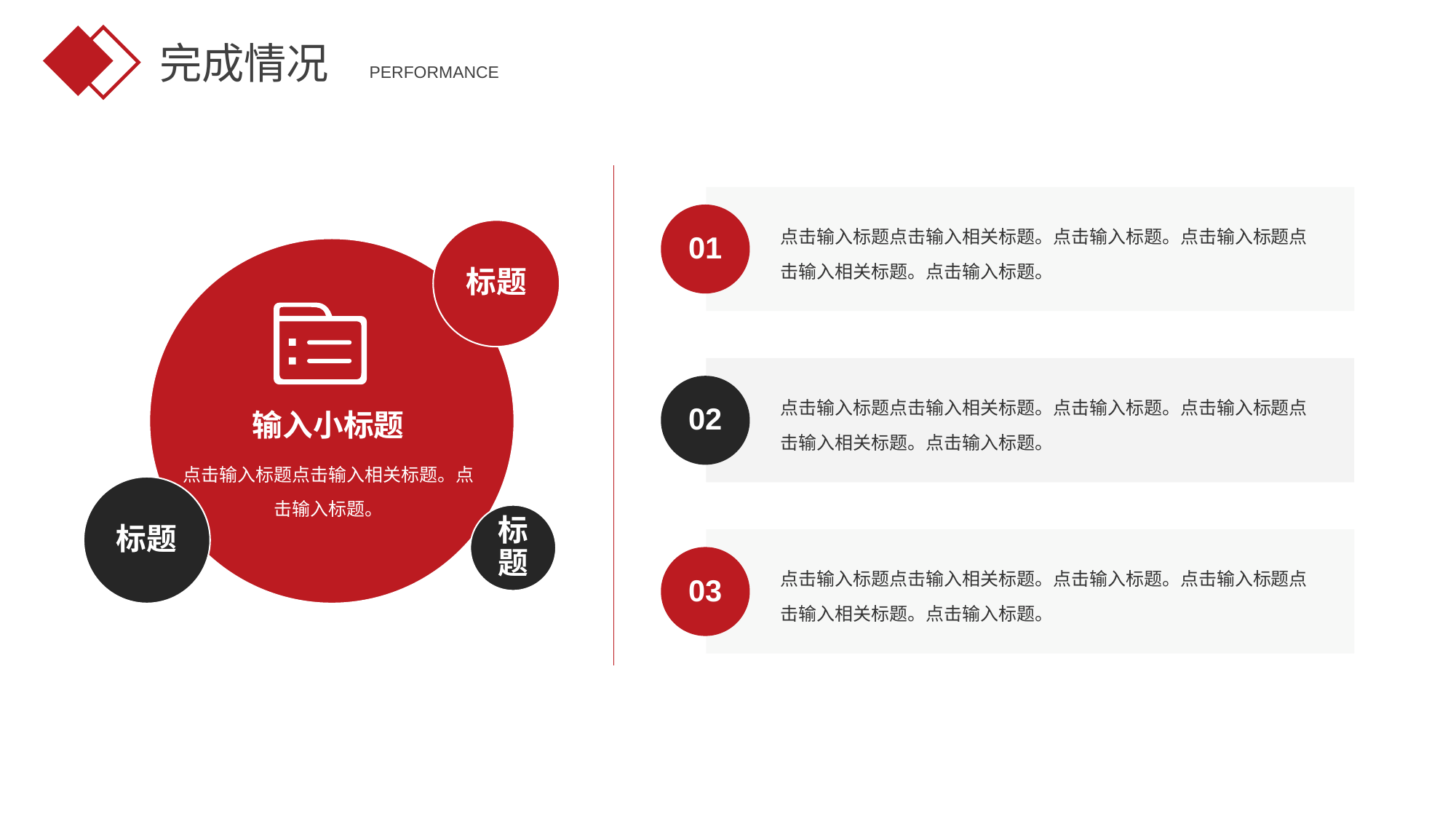

完成情况
PERFORMANCE

01
点击输入标题点击输入相关标题。点击输入标题。点击输入标题点击输入相关标题。点击输入标题。
标题

02
点击输入标题点击输入相关标题。点击输入标题。点击输入标题点击输入相关标题。点击输入标题。
输入小标题
点击输入标题点击输入相关标题。点击输入标题。
标题
标题

03
点击输入标题点击输入相关标题。点击输入标题。点击输入标题点击输入相关标题。点击输入标题。